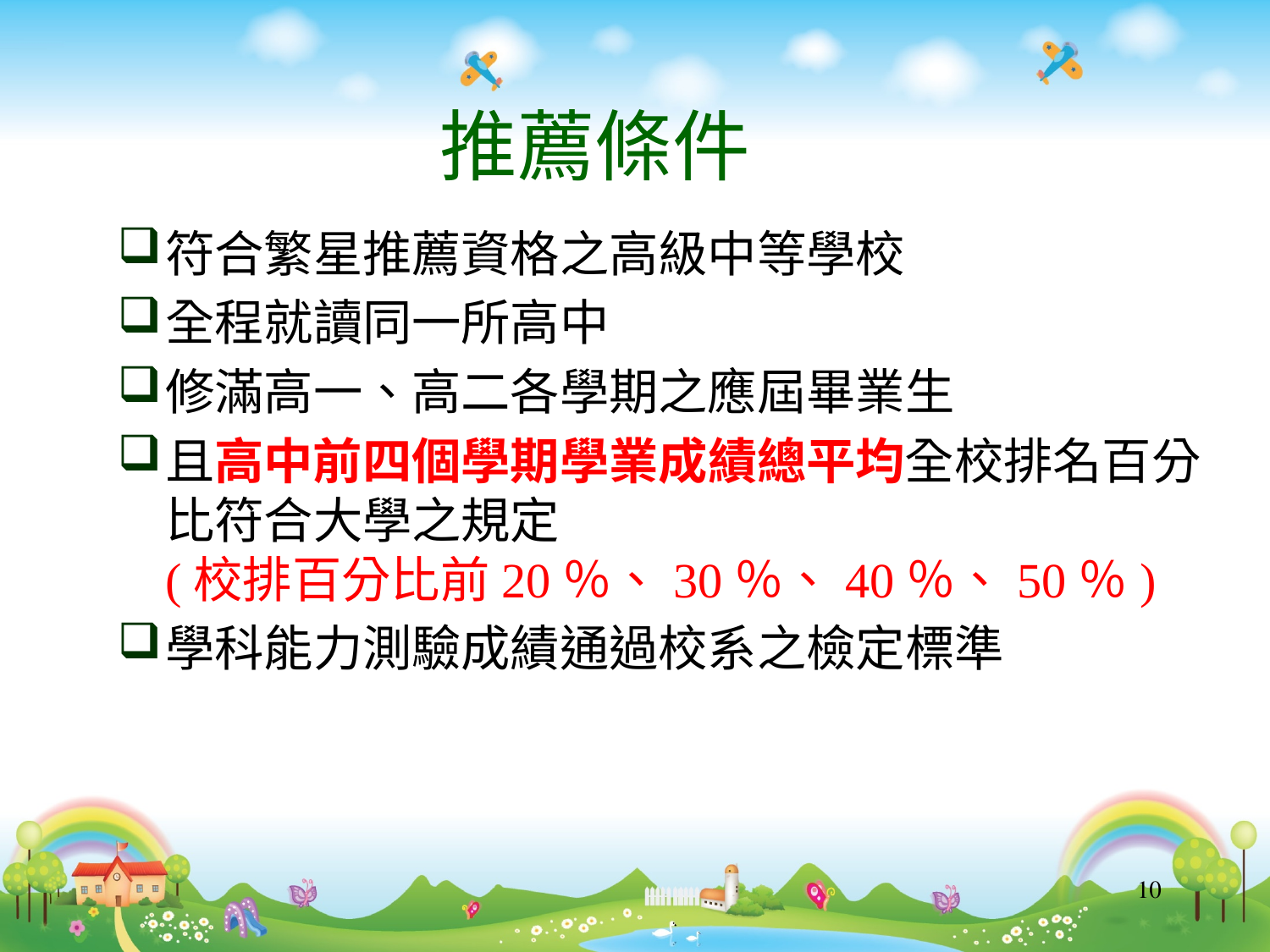

推薦條件
符合繁星推薦資格之高級中等學校
全程就讀同一所高中
修滿高一、高二各學期之應屆畢業生
且高中前四個學期學業成績總平均全校排名百分比符合大學之規定
(校排百分比前20％、30％、40％、50％)
學科能力測驗成績通過校系之檢定標準
10